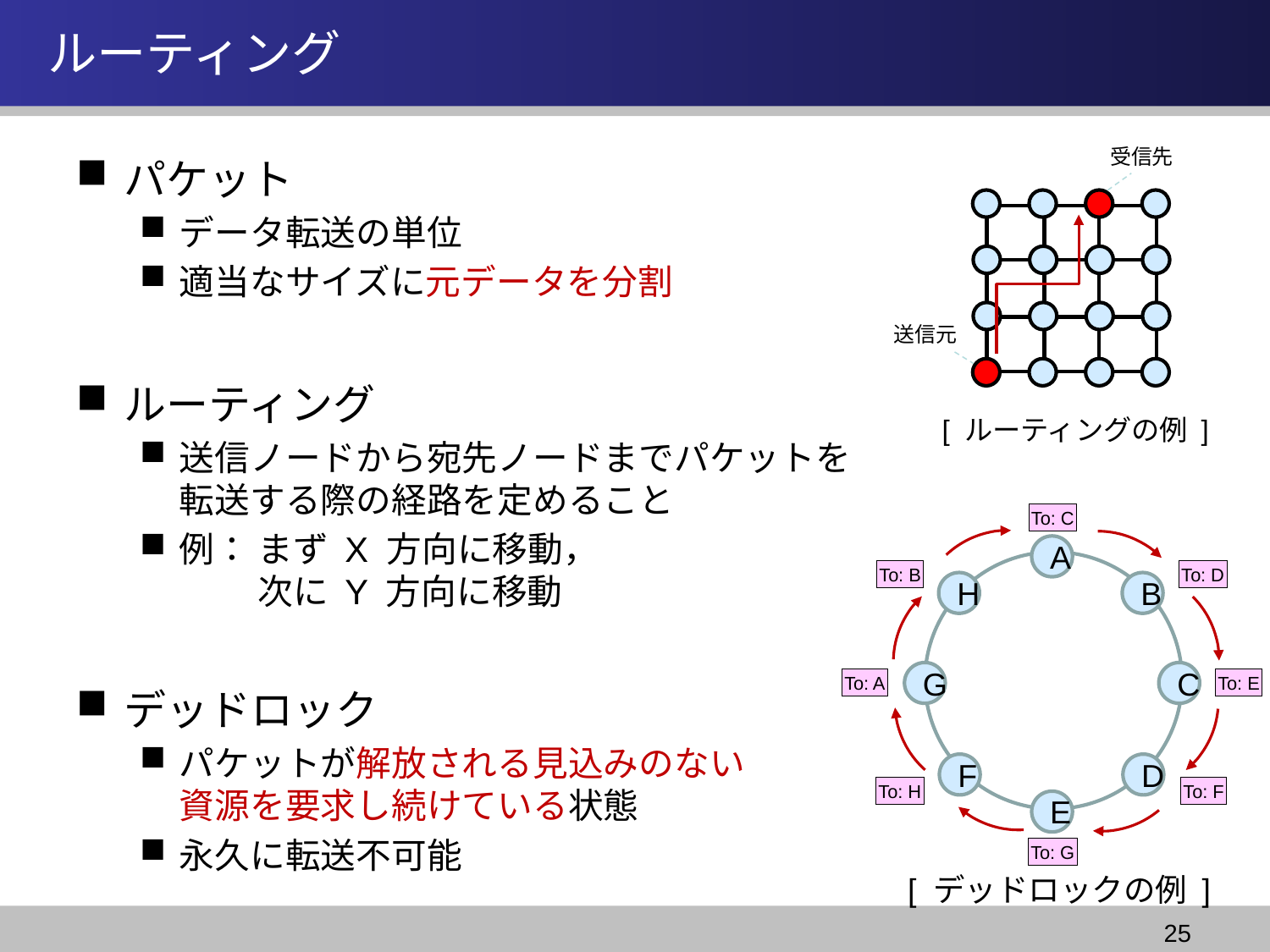

情報システム基盤学基礎１
# ルーティング
受信先
パケット
データ転送の単位
適当なサイズに元データを分割

ルーティング
送信ノードから宛先ノードまでパケットを
転送する際の経路を定めること
例： まず X 方向に移動，
　　 次に Y 方向に移動

デッドロック
パケットが解放される見込みのない
資源を要求し続けている状態
永久に転送不可能

送信元

[ ルーティングの例 ]
To: C

A

To: D
To: B

H
B

G
C
To: A
To: E
F
D
To: H
To: F
E
To: G
[ デッドロックの例 ]
25